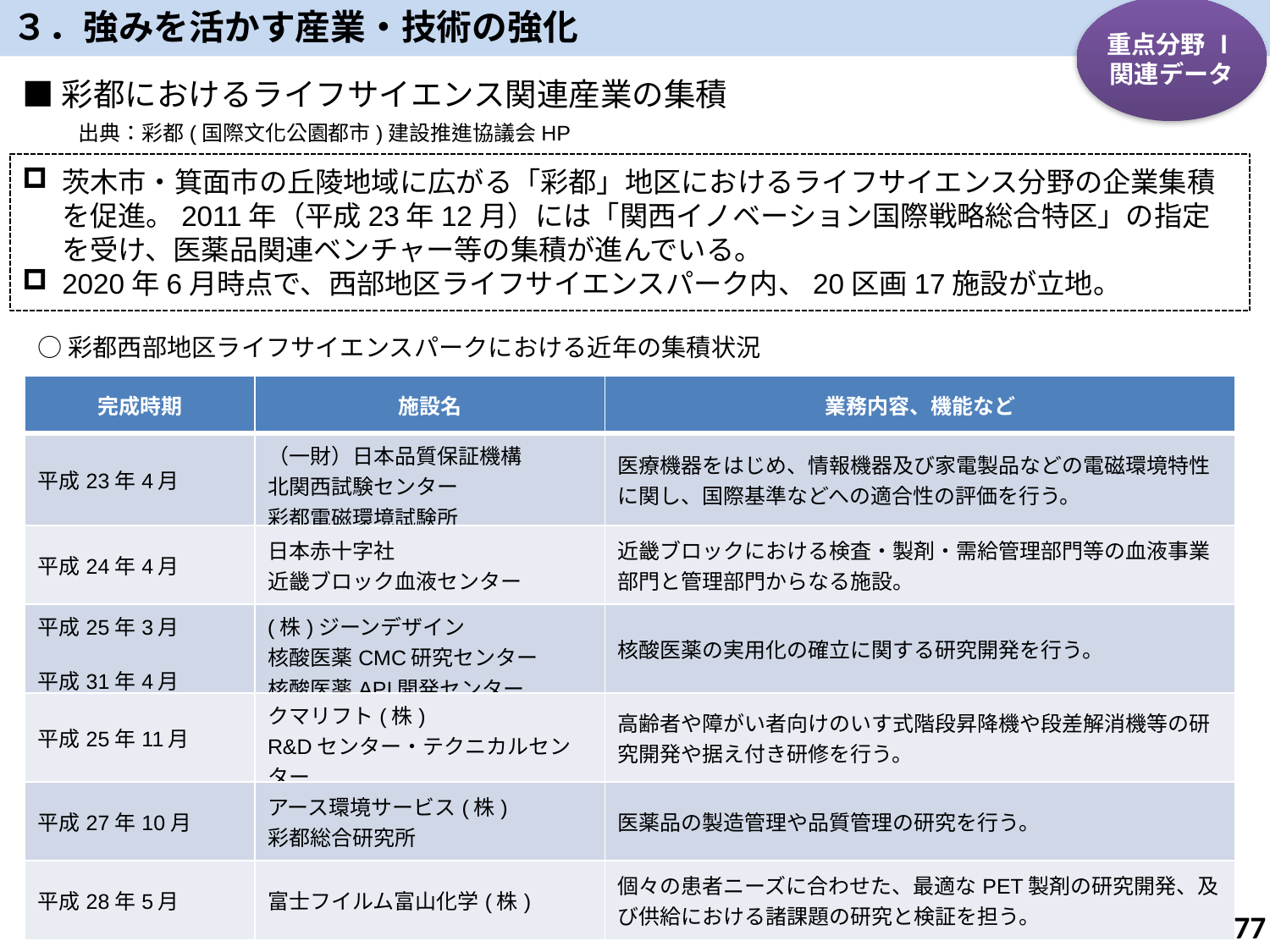

３．強みを活かす産業・技術の強化
重点分野 Ⅰ
関連データ
■彩都におけるライフサイエンス関連産業の集積
　　出典：彩都(国際文化公園都市)建設推進協議会HP
茨木市・箕面市の丘陵地域に広がる「彩都」地区におけるライフサイエンス分野の企業集積を促進。2011年（平成23年12月）には「関西イノベーション国際戦略総合特区」の指定を受け、医薬品関連ベンチャー等の集積が進んでいる。
2020年6月時点で、西部地区ライフサイエンスパーク内、20区画17施設が立地。
○彩都西部地区ライフサイエンスパークにおける近年の集積状況
| 完成時期 | 施設名 | 業務内容、機能など |
| --- | --- | --- |
| 平成23年4月 | （一財）日本品質保証機構 北関西試験センター 彩都電磁環境試験所 | 医療機器をはじめ、情報機器及び家電製品などの電磁環境特性に関し、国際基準などへの適合性の評価を行う。 |
| 平成24年4月 | 日本赤十字社 近畿ブロック血液センター | 近畿ブロックにおける検査・製剤・需給管理部門等の血液事業部門と管理部門からなる施設。 |
| 平成25年3月 平成31年4月 | (株)ジーンデザイン 核酸医薬CMC研究センター 核酸医薬API開発センター | 核酸医薬の実用化の確立に関する研究開発を行う。 |
| 平成25年11月 | クマリフト(株) R&Dセンター・テクニカルセンター | 高齢者や障がい者向けのいす式階段昇降機や段差解消機等の研究開発や据え付き研修を行う。 |
| 平成27年10月 | アース環境サービス(株) 彩都総合研究所 | 医薬品の製造管理や品質管理の研究を行う。 |
| 平成28年5月 | 富士フイルム富山化学(株) | 個々の患者ニーズに合わせた、最適なPET製剤の研究開発、及び供給における諸課題の研究と検証を担う。 |
77